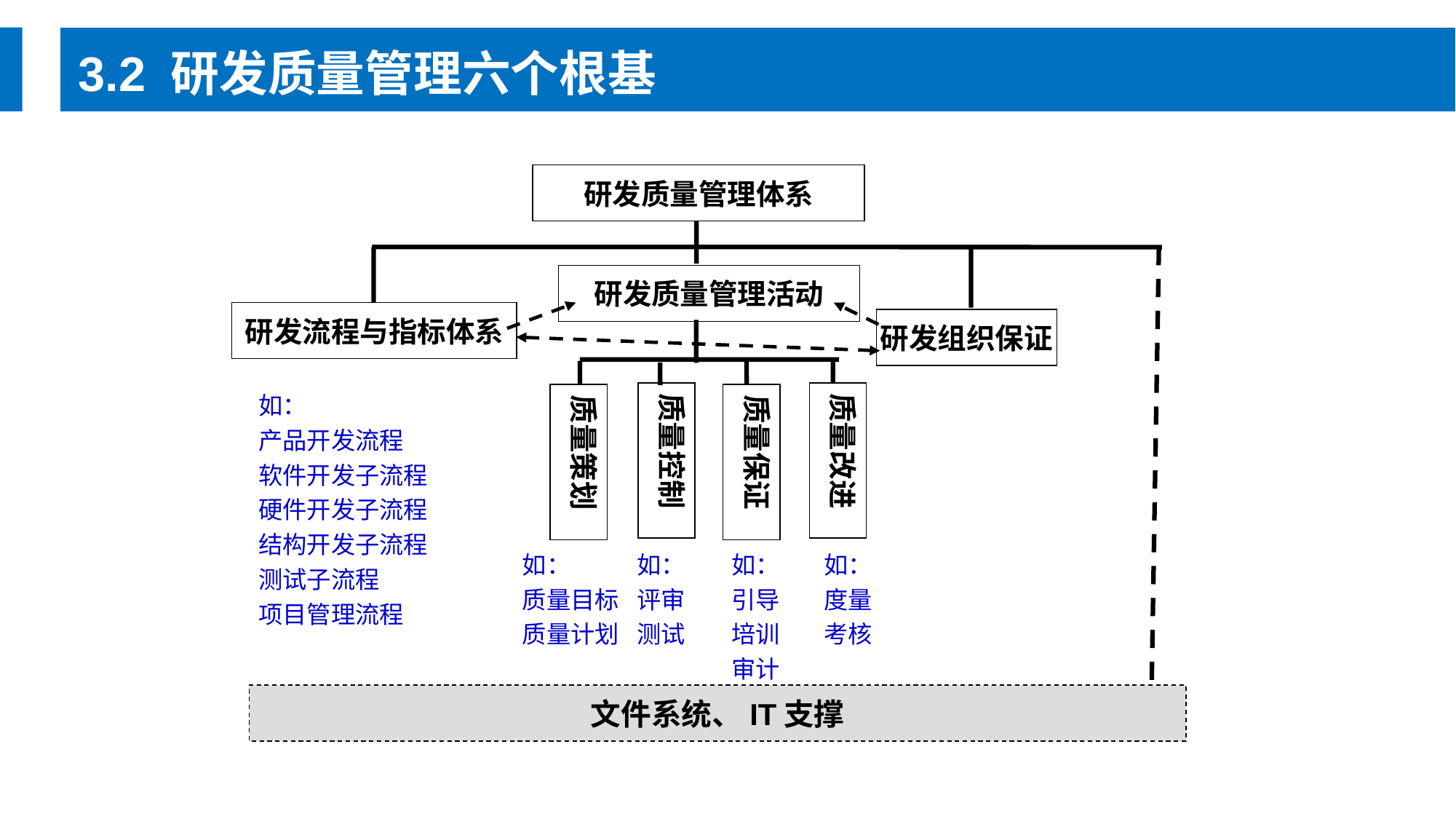

3.2 研发质量管理六个根基
研发质量管理体系

研发质量管理活动
研发流程与指标体系

研发组织保证

如：
产品开发流程
软件开发子流程
硬件开发子流程
结构开发子流程
测试子流程
项目管理流程
质量控制
质量改进
质量策划
质量保证

如：
质量目标质量计划
如：
评审
测试
如：引导
培训
审计
如：度量考核
文件系统、IT支撑